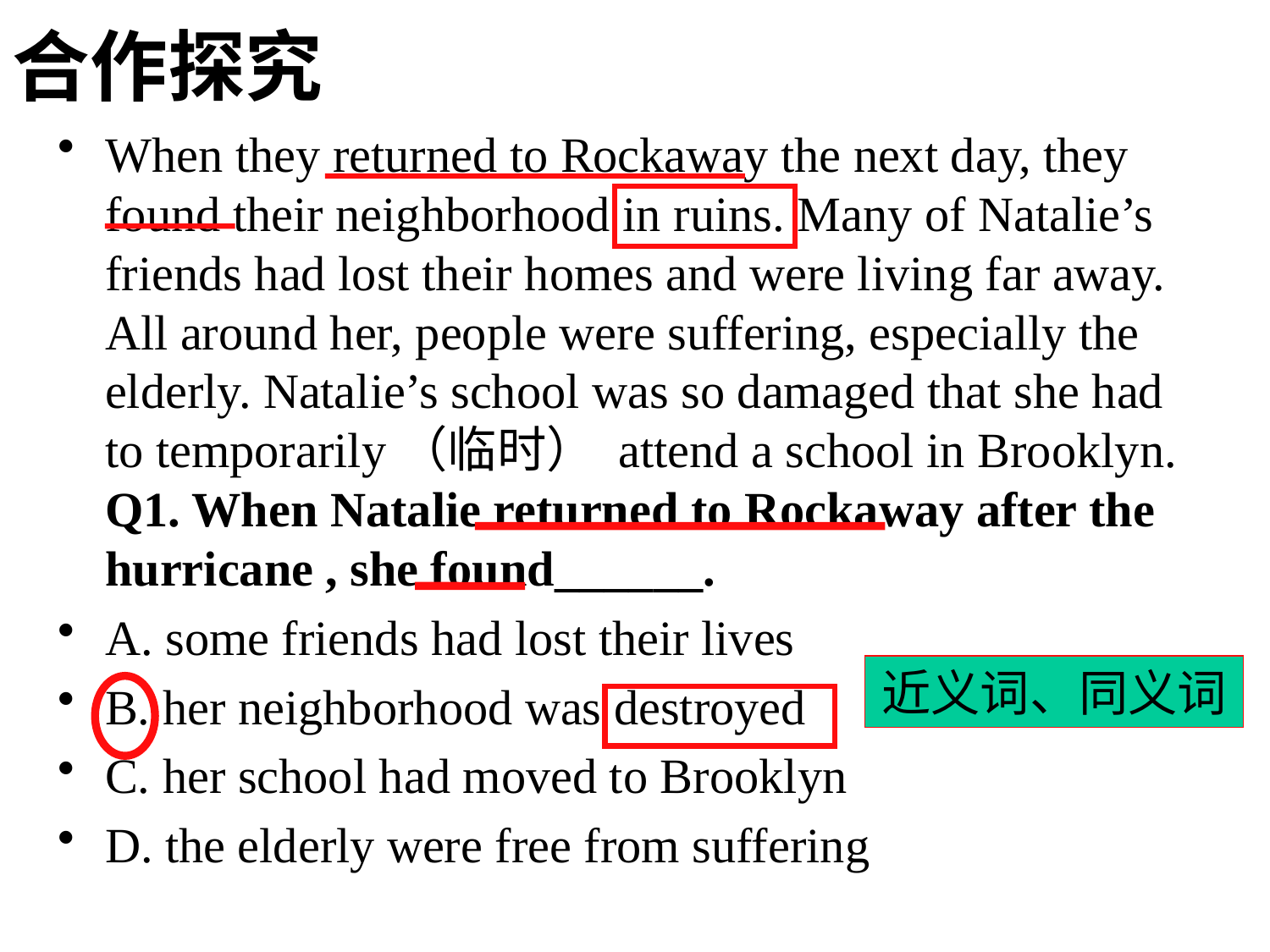

合作探究
When they returned to Rockaway the next day, they found their neighborhood in ruins. Many of Natalie’s friends had lost their homes and were living far away. All around her, people were suffering, especially the elderly. Natalie’s school was so damaged that she had to temporarily（临时） attend a school in Brooklyn. Q1. When Natalie returned to Rockaway after the hurricane , she found______.
A. some friends had lost their lives
B. her neighborhood was destroyed
C. her school had moved to Brooklyn
D. the elderly were free from suffering

近义词、同义词